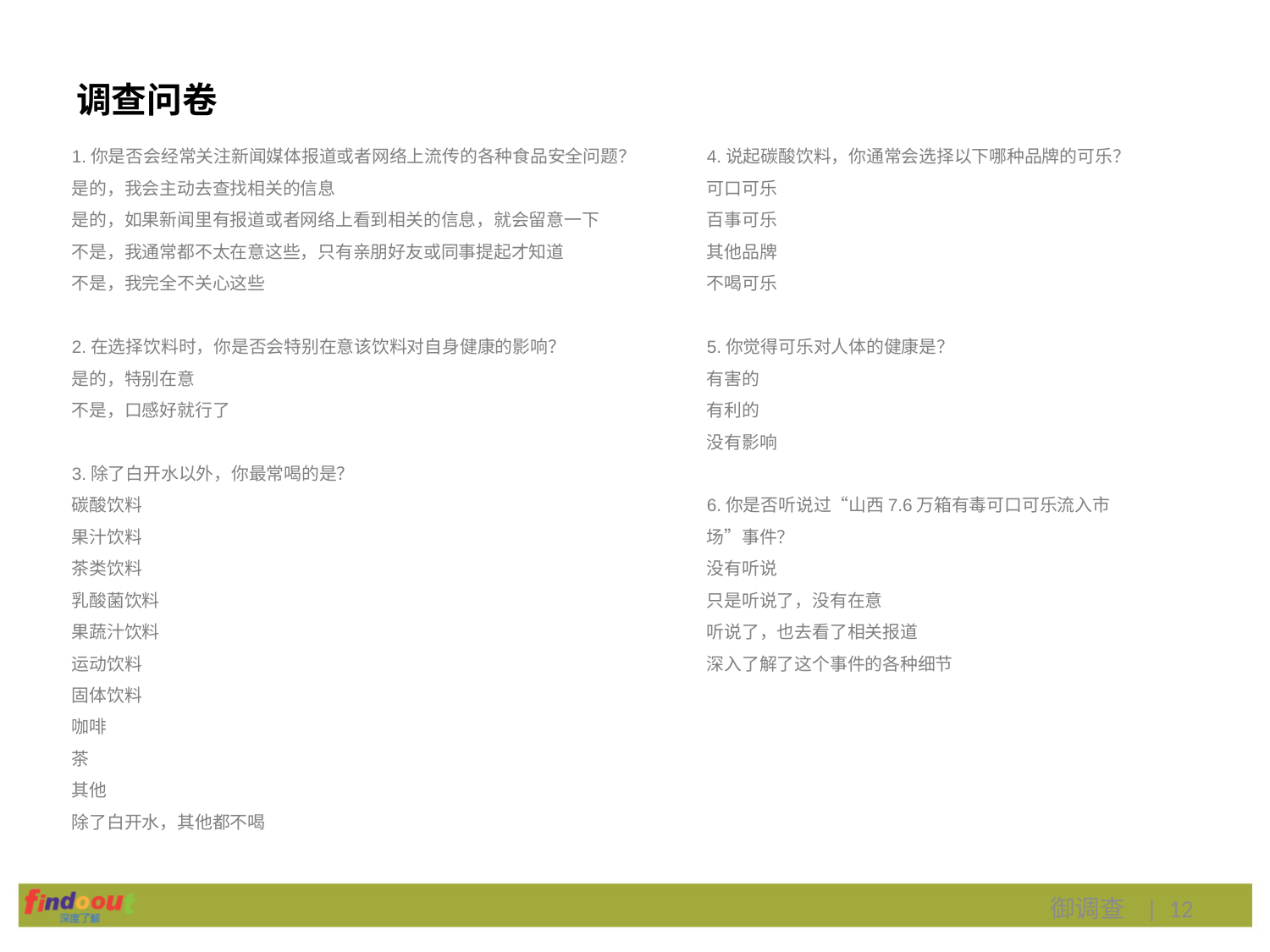

调查问卷
1.你是否会经常关注新闻媒体报道或者网络上流传的各种食品安全问题？
是的，我会主动去查找相关的信息
是的，如果新闻里有报道或者网络上看到相关的信息，就会留意一下
不是，我通常都不太在意这些，只有亲朋好友或同事提起才知道
不是，我完全不关心这些

2.在选择饮料时，你是否会特别在意该饮料对自身健康的影响？
是的，特别在意
不是，口感好就行了

3.除了白开水以外，你最常喝的是？
碳酸饮料
果汁饮料
茶类饮料
乳酸菌饮料
果蔬汁饮料
运动饮料
固体饮料
咖啡
茶
其他
除了白开水，其他都不喝

4.说起碳酸饮料，你通常会选择以下哪种品牌的可乐？
可口可乐
百事可乐
其他品牌
不喝可乐

5.你觉得可乐对人体的健康是？
有害的
有利的
没有影响

6.你是否听说过“山西7.6万箱有毒可口可乐流入市场”事件？
没有听说
只是听说了，没有在意
听说了，也去看了相关报道
深入了解了这个事件的各种细节

御调查  |  12